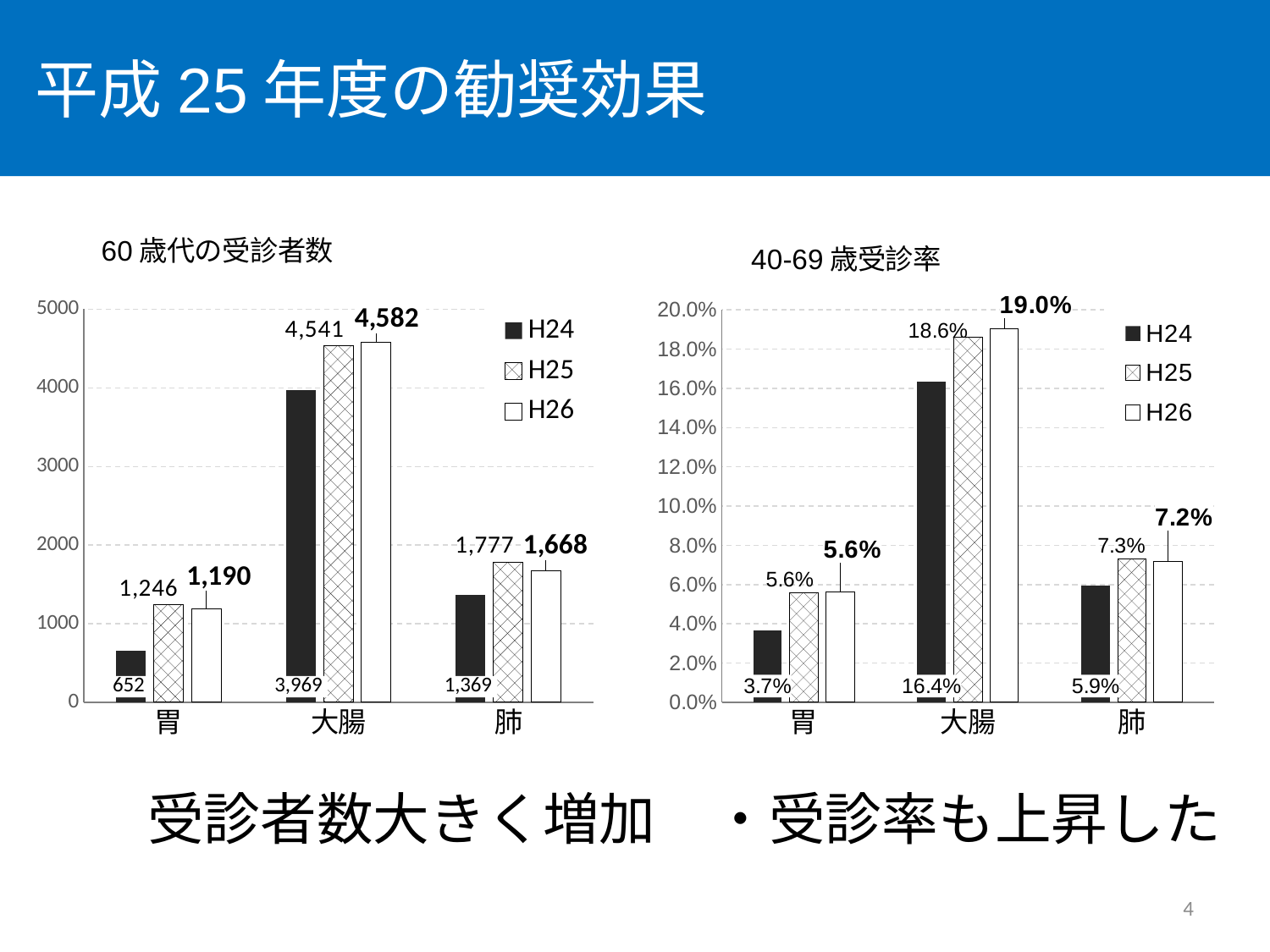

# 平成25年度の勧奨効果

### Chart: 40-69歳受診率

| Category | H24 | H25 | H26 |
|---|---|---|---|
| 胃 | 0.03664945287439998 | 0.05594103328252611 | 0.05614577882931046 |
| 大腸 | 0.16361444138589987 | 0.18625019905817047 | 0.1904816070250472 |
| 肺 | 0.05933070955706713 | 0.07325340673840344 | 0.0717291898901199 |

### Chart: 60歳代の受診者数

| Category | H24 | H25 | H26 |
|---|---|---|---|
| 胃 | 652.0 | 1246.0 | 1190.0 |
| 大腸 | 3969.0 | 4541.0 | 4582.0 |
| 肺 | 1369.0 | 1777.0 | 1668.0 |
受診者数大きく増加　・受診率も上昇した
4